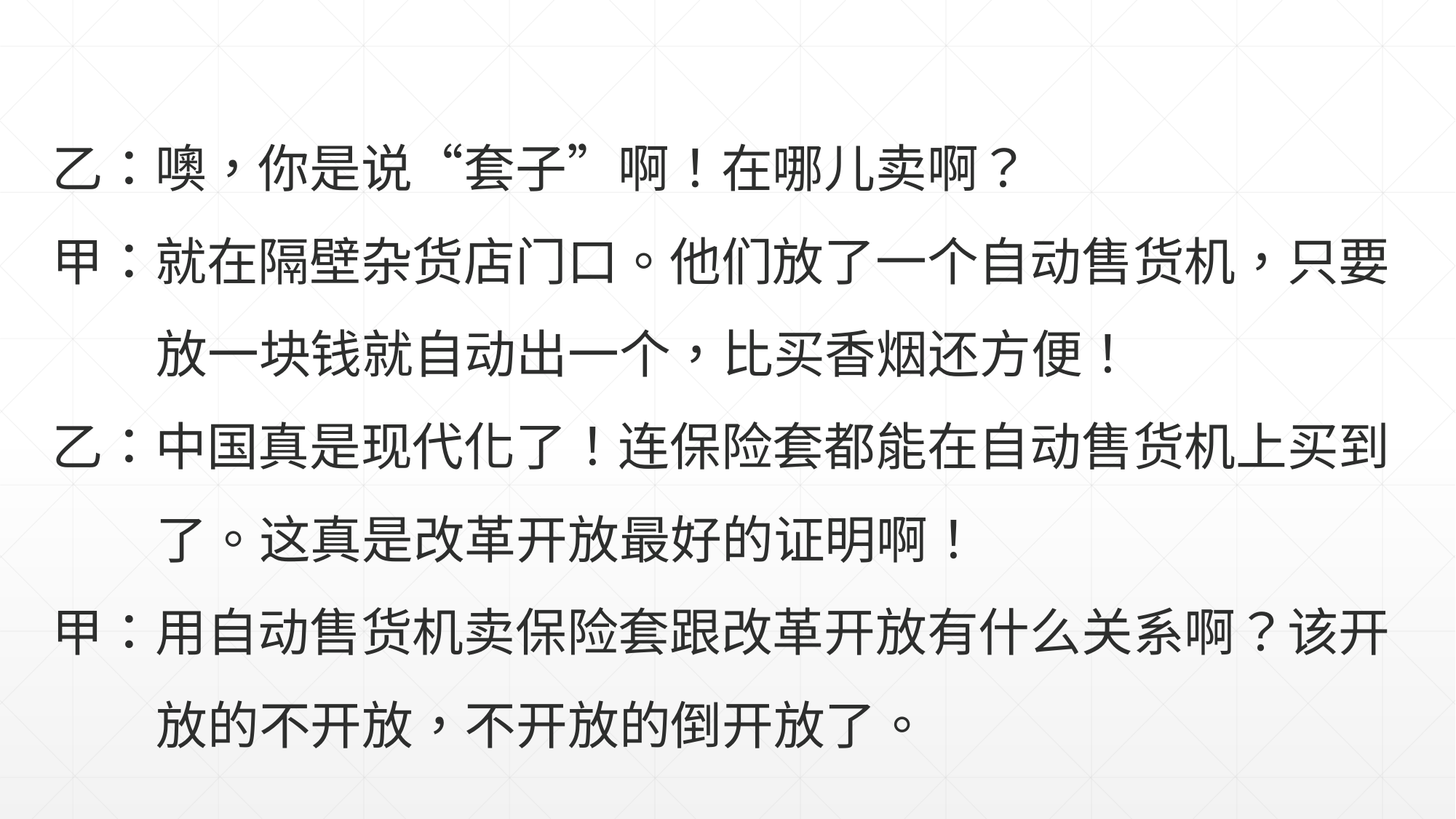

乙：噢，你是说“套子”啊！在哪儿卖啊？
甲：就在隔壁杂货店门口。他们放了一个自动售货机，只要
        放一块钱就自动出一个，比买香烟还方便！
乙：中国真是现代化了！连保险套都能在自动售货机上买到
        了。这真是改革开放最好的证明啊！
甲：用自动售货机卖保险套跟改革开放有什么关系啊？该开
        放的不开放，不开放的倒开放了。